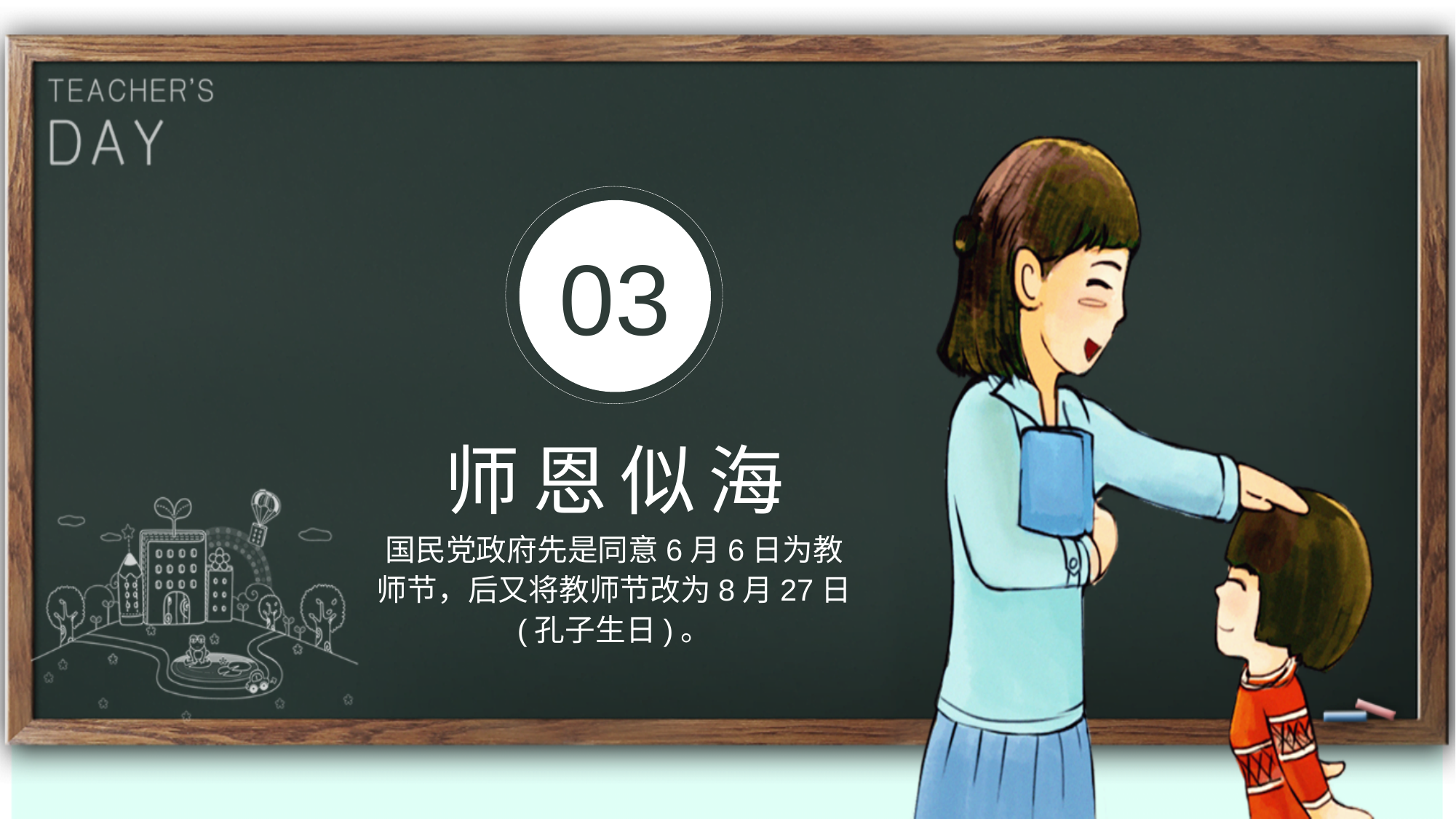

03

师恩似海
国民党政府先是同意6月6日为教师节，后又将教师节改为8月27日 (孔子生日)。